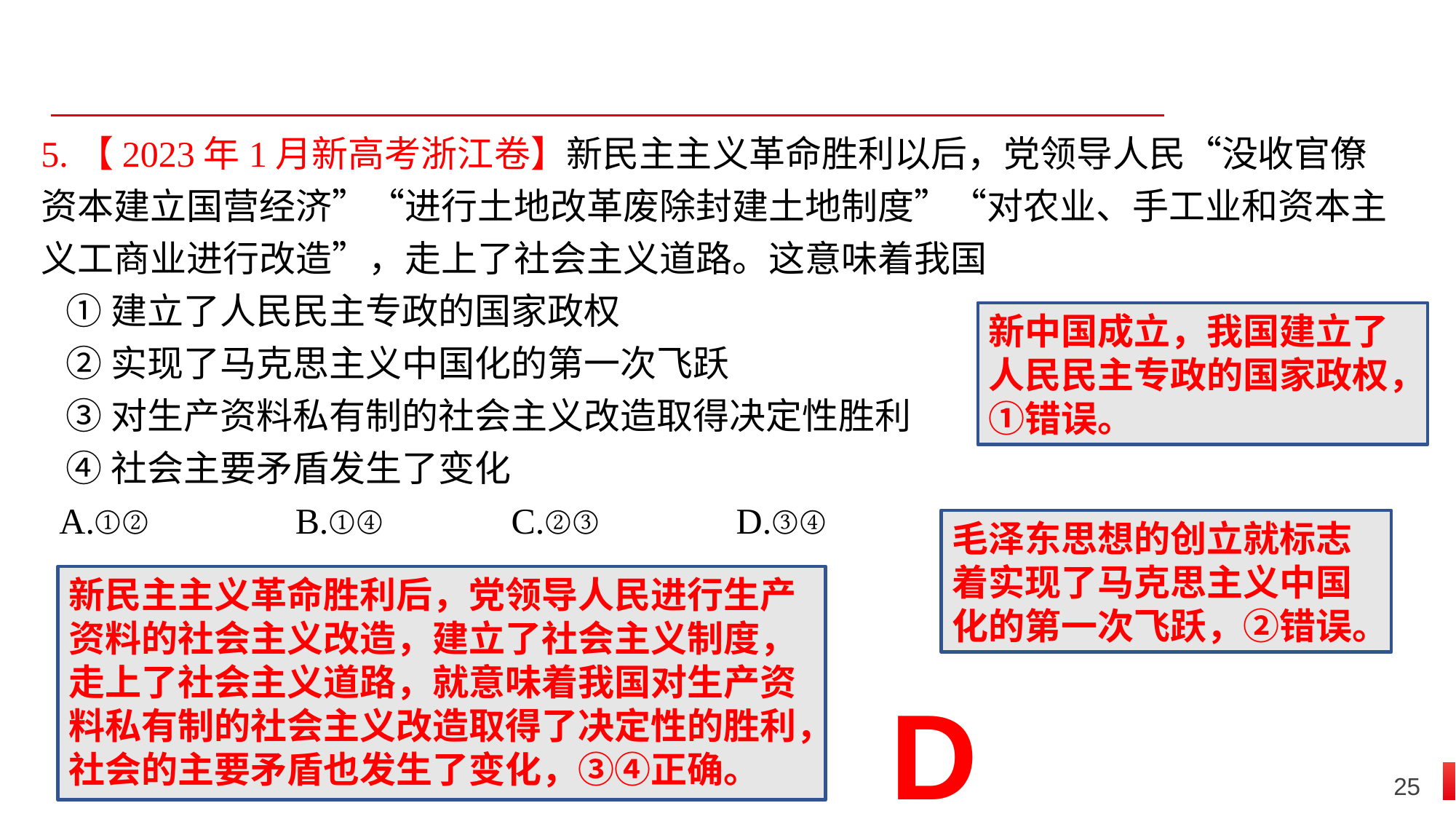

5.【2023年1月新高考浙江卷】新民主主义革命胜利以后，党领导人民“没收官僚资本建立国营经济”“进行土地改革废除封建土地制度”“对农业、手工业和资本主义工商业进行改造”，走上了社会主义道路。这意味着我国
   ①建立了人民民主专政的国家政权
   ②实现了马克思主义中国化的第一次飞跃
   ③对生产资料私有制的社会主义改造取得决定性胜利
   ④社会主要矛盾发生了变化
  A.①②                B.①④              C.②③               D.③④
新中国成立，我国建立了人民民主专政的国家政权，①错误。
毛泽东思想的创立就标志着实现了马克思主义中国化的第一次飞跃，②错误。
新民主主义革命胜利后，党领导人民进行生产资料的社会主义改造，建立了社会主义制度，走上了社会主义道路，就意味着我国对生产资料私有制的社会主义改造取得了决定性的胜利，社会的主要矛盾也发生了变化，③④正确。

D